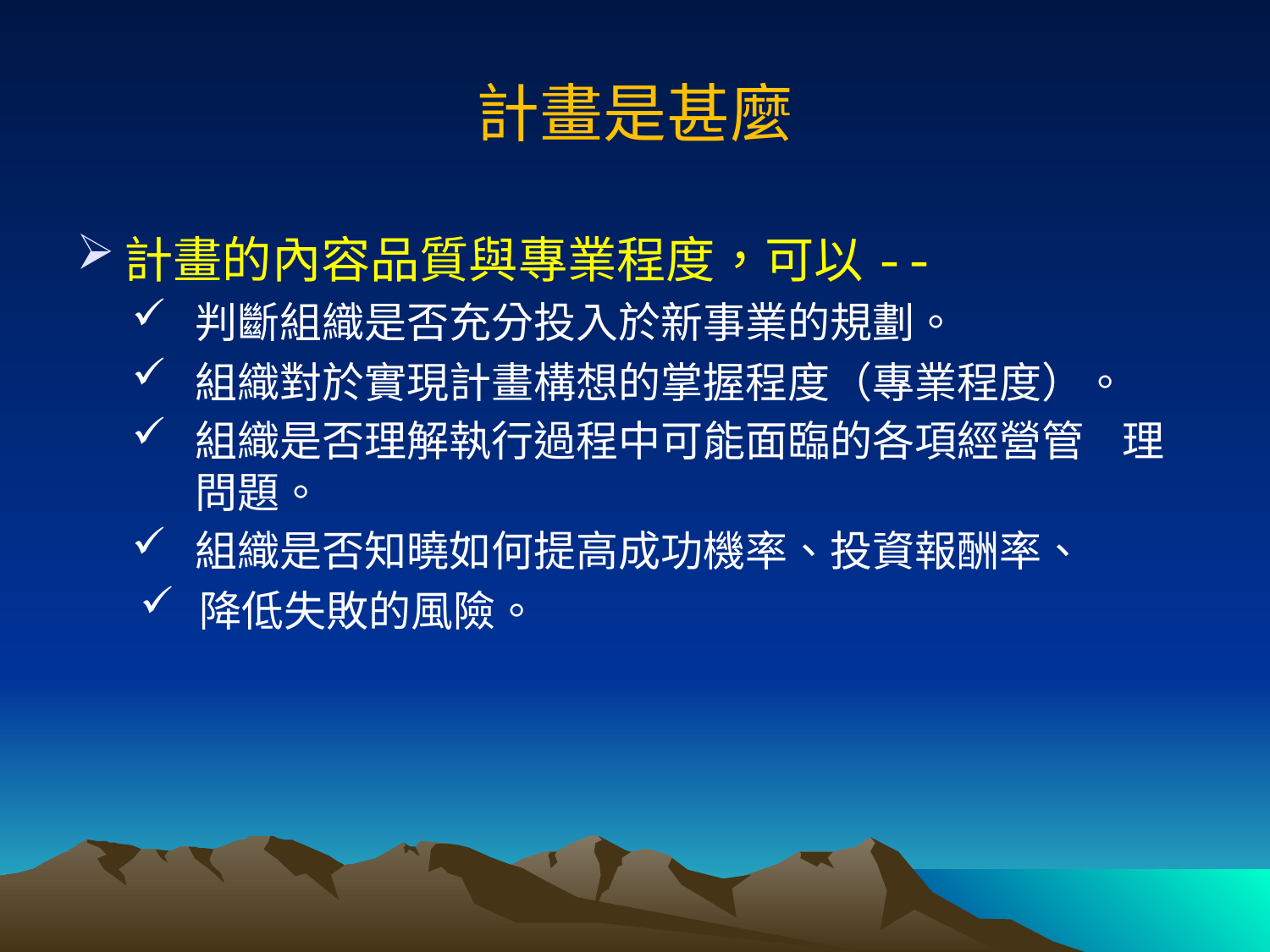

# 計畫是甚麼
計畫的內容品質與專業程度，可以--
判斷組織是否充分投入於新事業的規劃。
組織對於實現計畫構想的掌握程度（專業程度）。
組織是否理解執行過程中可能面臨的各項經營管    理問題。
組織是否知曉如何提高成功機率、投資報酬率、
 降低失敗的風險。